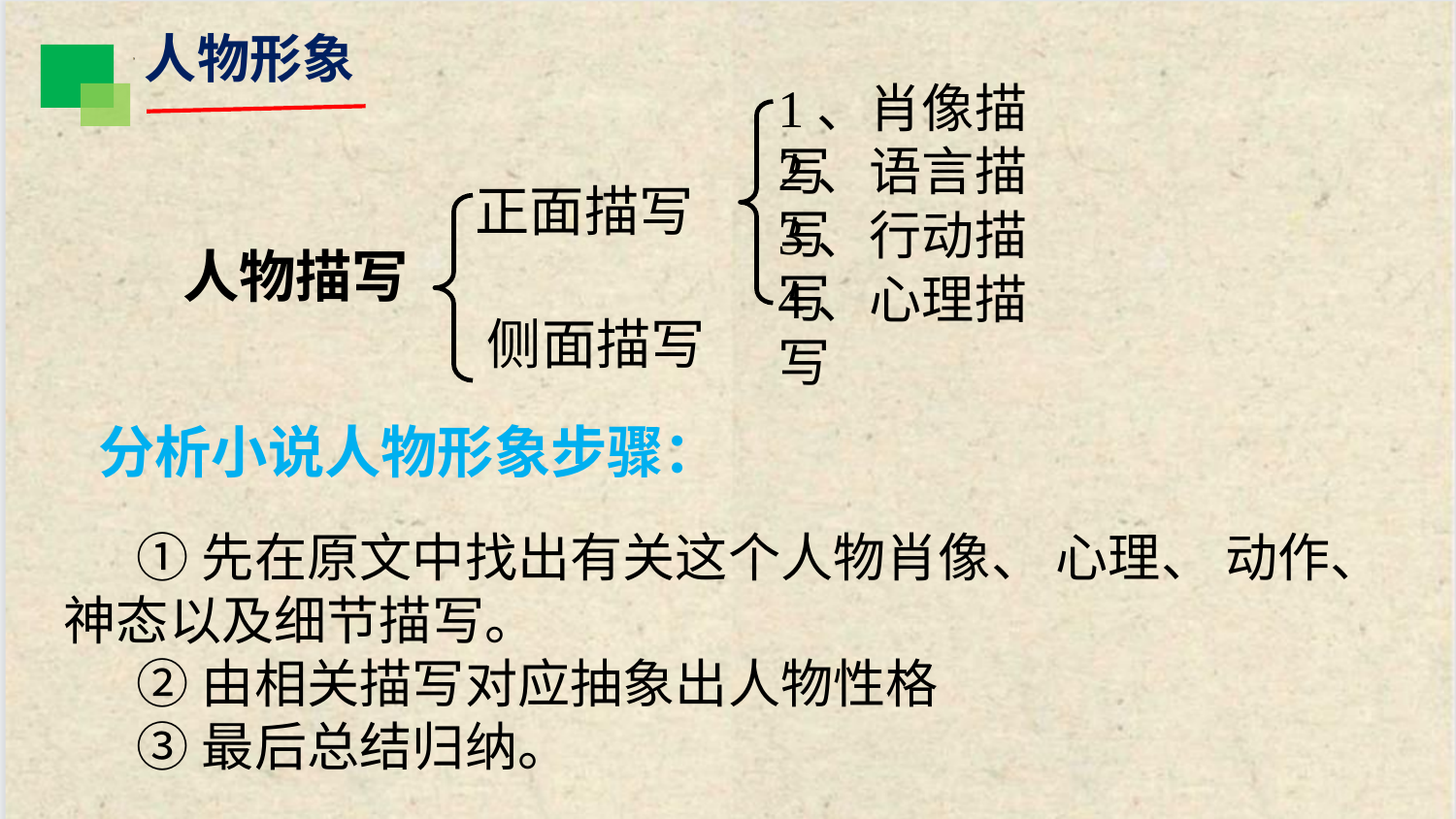

人物形象

1、肖像描写

2、语言描写
正面描写

3、行动描写
人物描写
4、心理描写
侧面描写
分析小说人物形象步骤：
①先在原文中找出有关这个人物肖像、 心理、 动作、神态以及细节描写。
②由相关描写对应抽象出人物性格
③最后总结归纳。